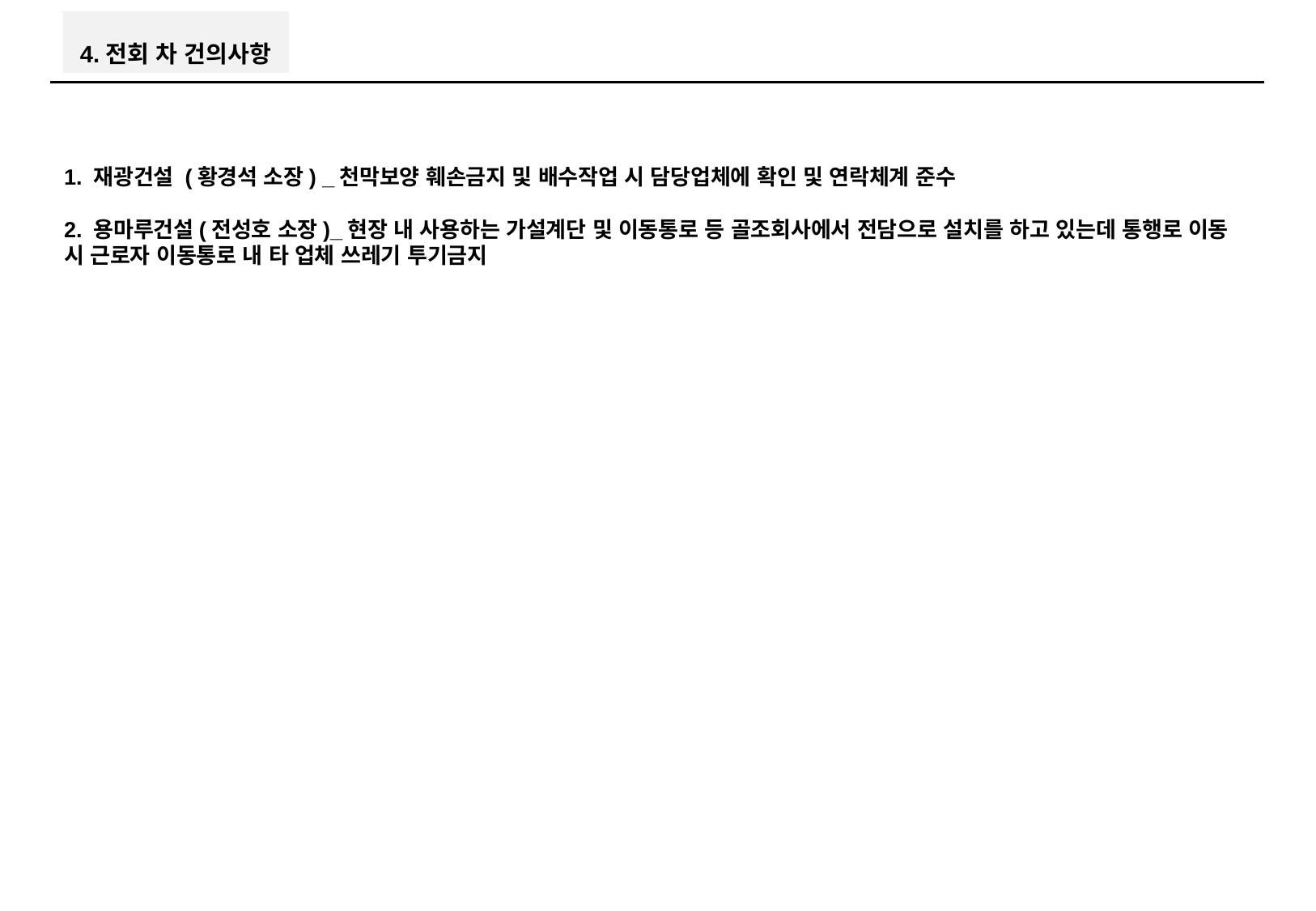

4.전회 차 건의사항
1. 재광건설 (황경석 소장) _천막보양 훼손금지 및 배수작업 시 담당업체에 확인 및 연락체계 준수

2. 용마루건설(전성호 소장)_현장 내 사용하는 가설계단 및 이동통로 등 골조회사에서 전담으로 설치를 하고 있는데 통행로 이동 시 근로자 이동통로 내 타 업체 쓰레기 투기금지